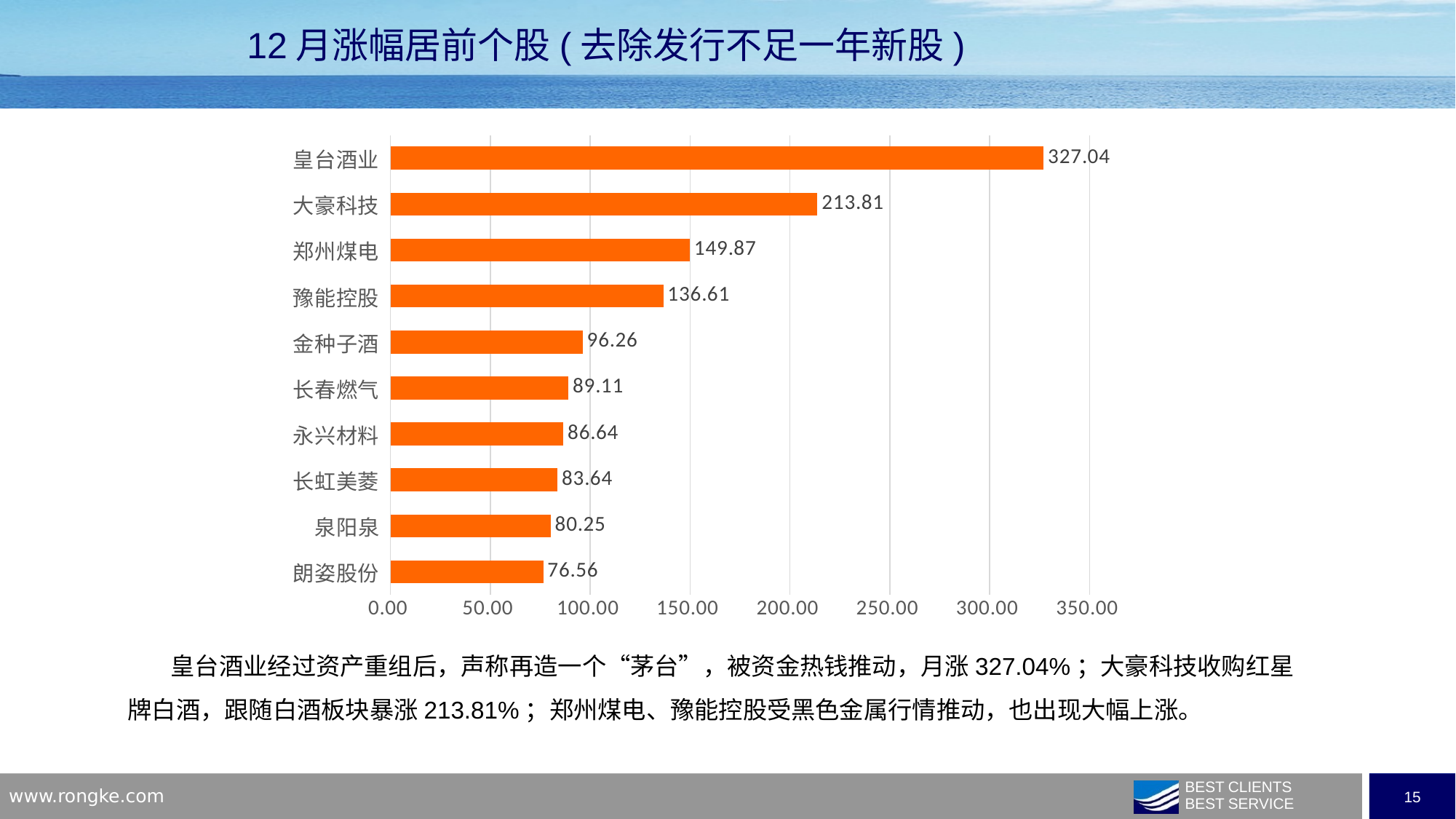

12月涨幅居前个股(去除发行不足一年新股)

[unsupported chart]

皇台酒业经过资产重组后，声称再造一个“茅台”，被资金热钱推动，月涨327.04%；大豪科技收购红星牌白酒，跟随白酒板块暴涨213.81%；郑州煤电、豫能控股受黑色金属行情推动，也出现大幅上涨。